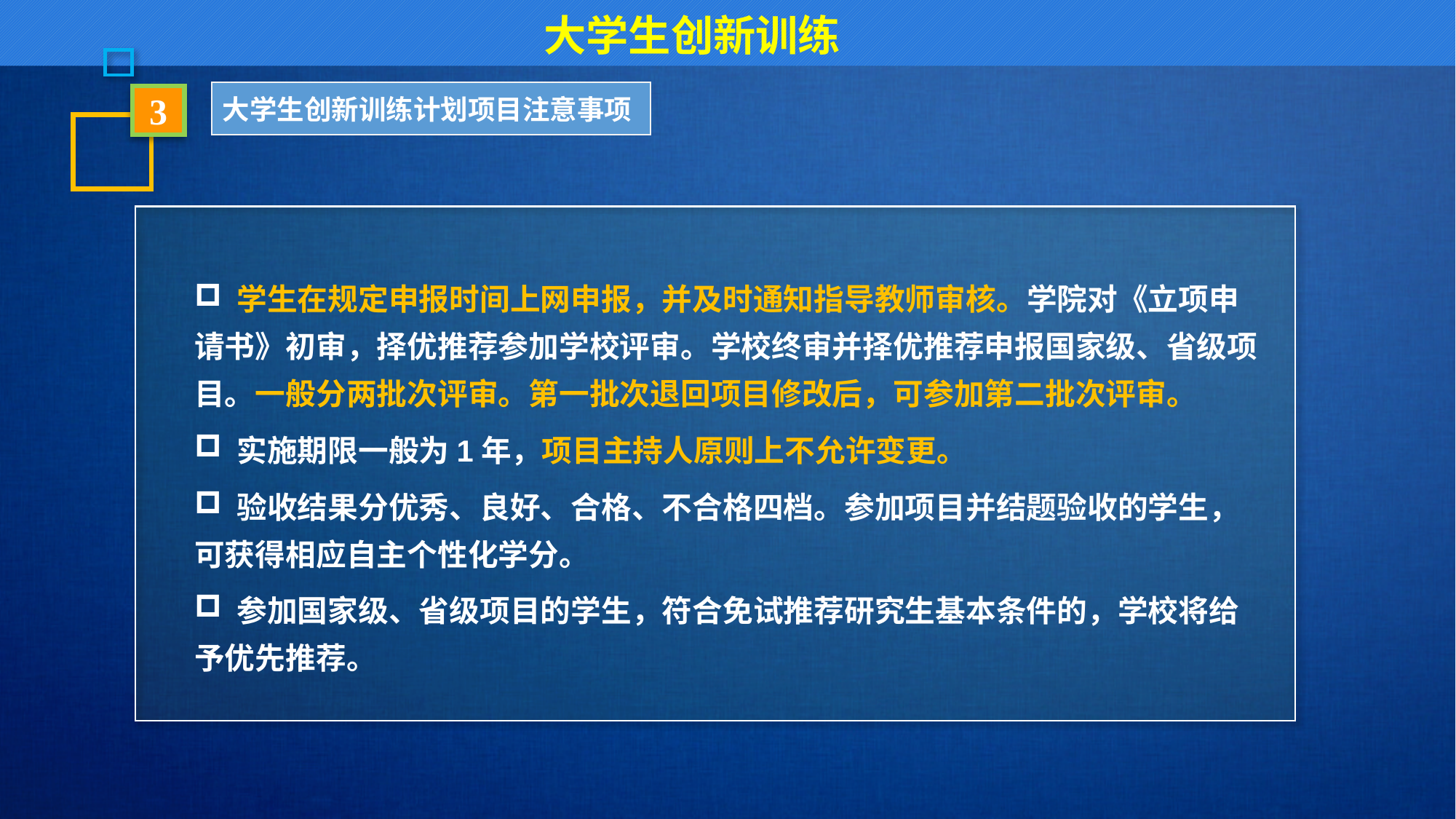

大学生创新训练

3

大学生创新训练计划项目注意事项

 学生在规定申报时间上网申报，并及时通知指导教师审核。学院对《立项申请书》初审，择优推荐参加学校评审。学校终审并择优推荐申报国家级、省级项目。一般分两批次评审。第一批次退回项目修改后，可参加第二批次评审。
 实施期限一般为1年，项目主持人原则上不允许变更。
 验收结果分优秀、良好、合格、不合格四档。参加项目并结题验收的学生，可获得相应自主个性化学分。
 参加国家级、省级项目的学生，符合免试推荐研究生基本条件的，学校将给予优先推荐。